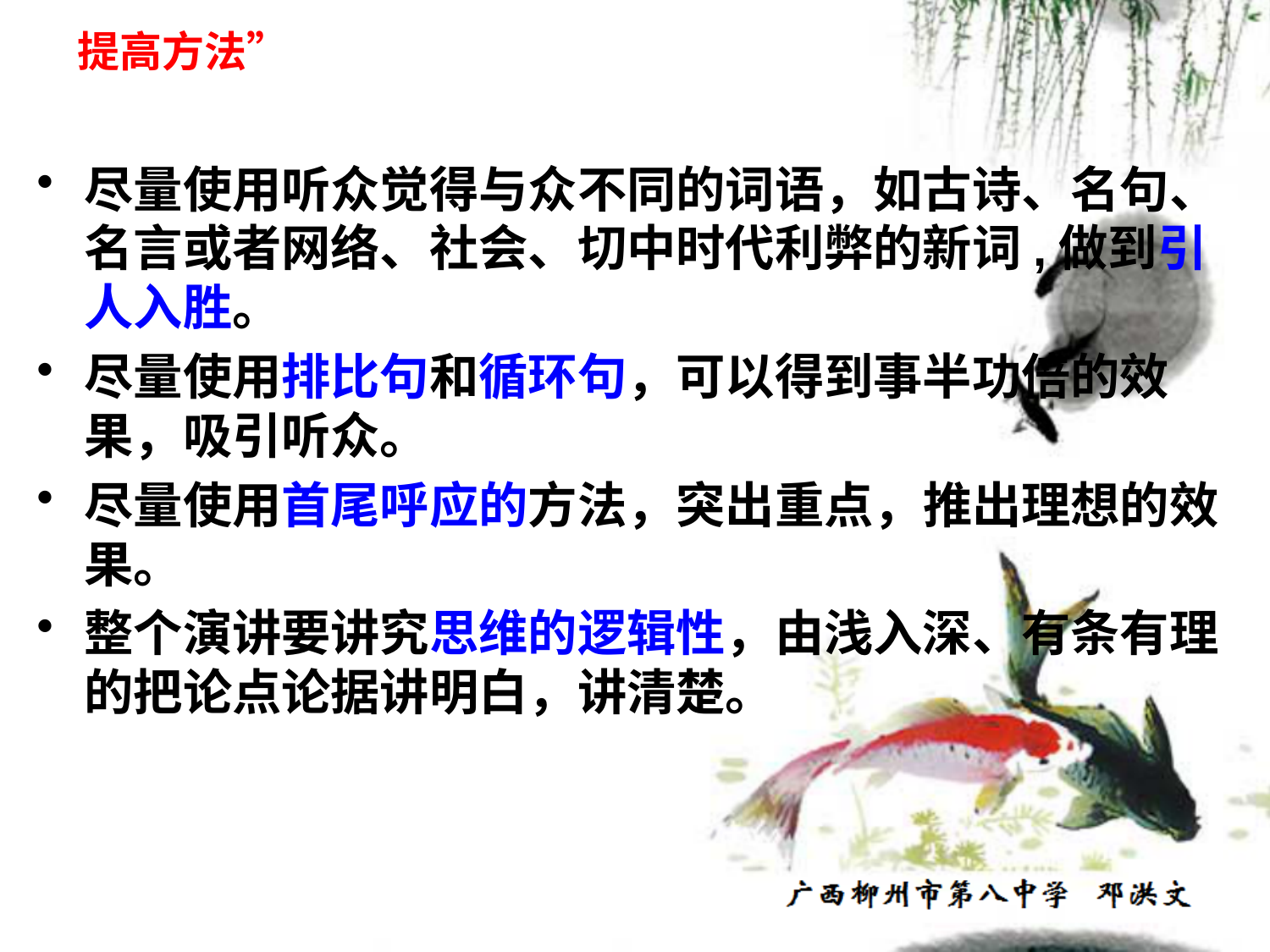

提高方法”

尽量使用听众觉得与众不同的词语，如古诗、名句、名言或者网络、社会、切中时代利弊的新词,做到引人入胜。
尽量使用排比句和循环句，可以得到事半功倍的效果，吸引听众。
尽量使用首尾呼应的方法，突出重点，推出理想的效果。
整个演讲要讲究思维的逻辑性，由浅入深、有条有理的把论点论据讲明白，讲清楚。